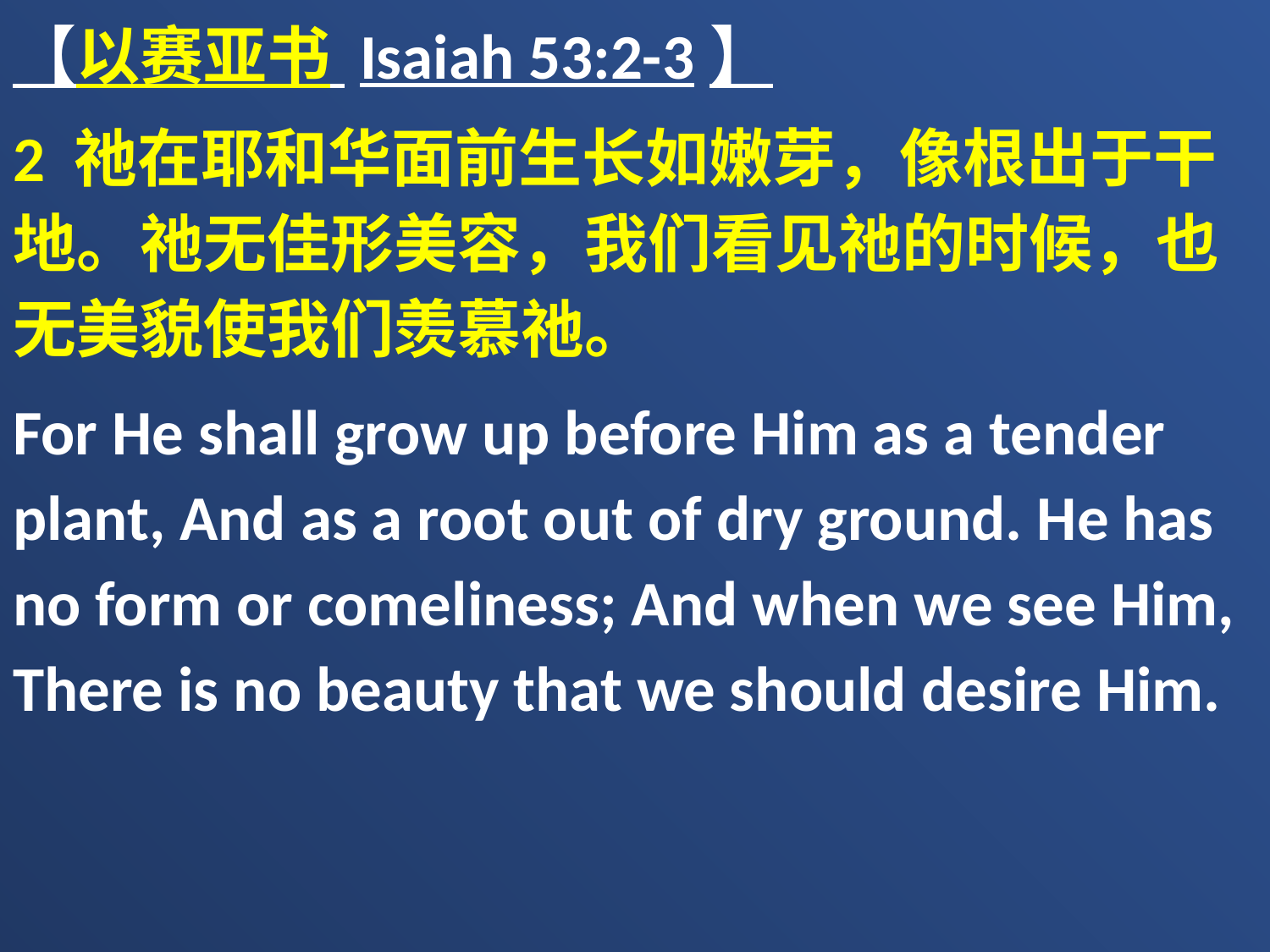

【以赛亚书 Isaiah 53:2-3】
2 祂在耶和华面前生长如嫩芽，像根出于干地。祂无佳形美容，我们看见祂的时候，也无美貌使我们羡慕祂。
For He shall grow up before Him as a tender plant, And as a root out of dry ground. He has no form or comeliness; And when we see Him, There is no beauty that we should desire Him.